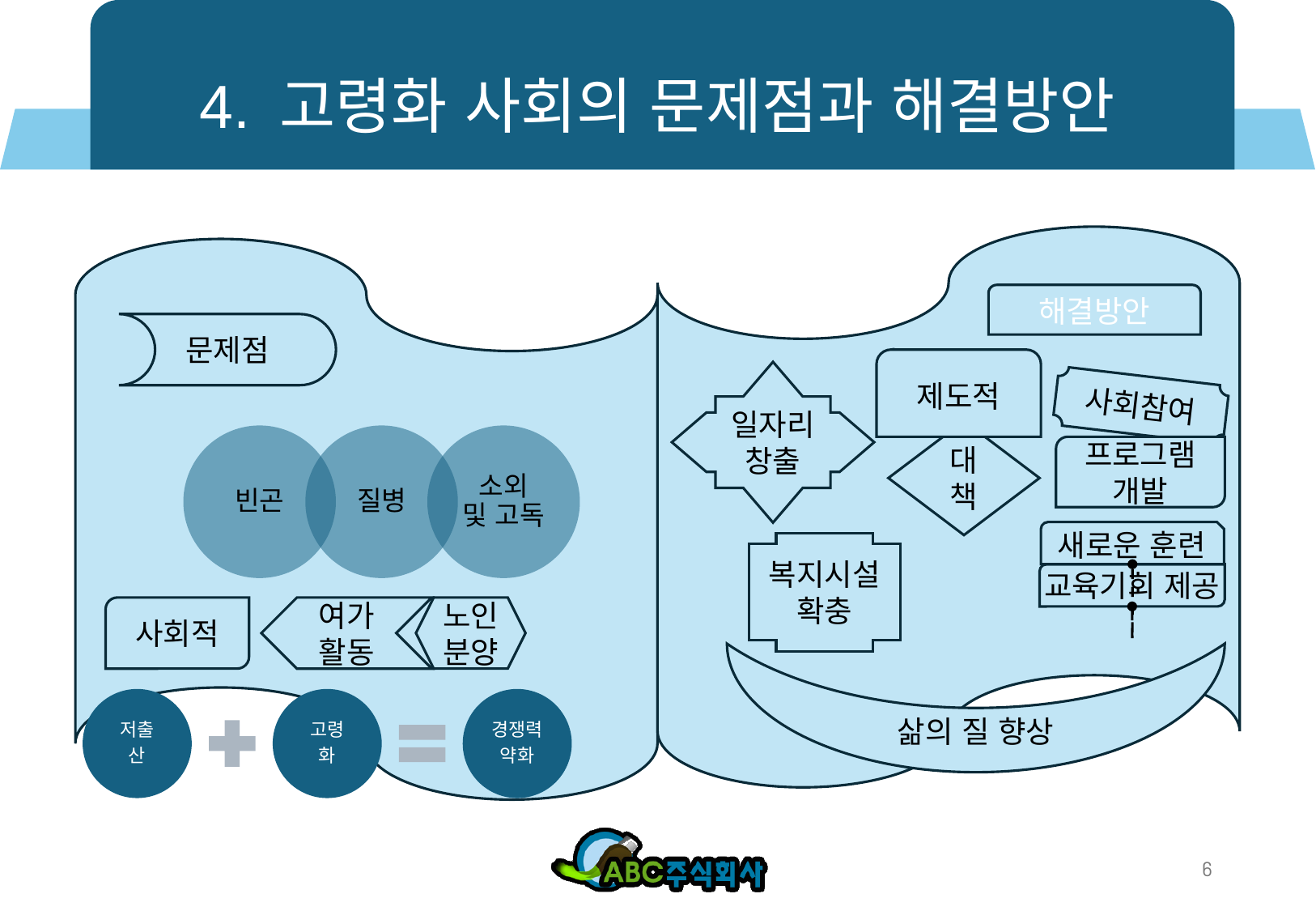

# 4. 고령화 사회의 문제점과 해결방안

해결방안
제도적
일자리
창출
사회참여
대책
프로그램 개발
삶의 질 향상
복지시설
확충
새로운 훈련
교육기회 제공

문제점
빈곤
질병
소외
및 고독
여가
활동
노인
분양
사회적
저출
산

고령
화

경쟁력
약화
6